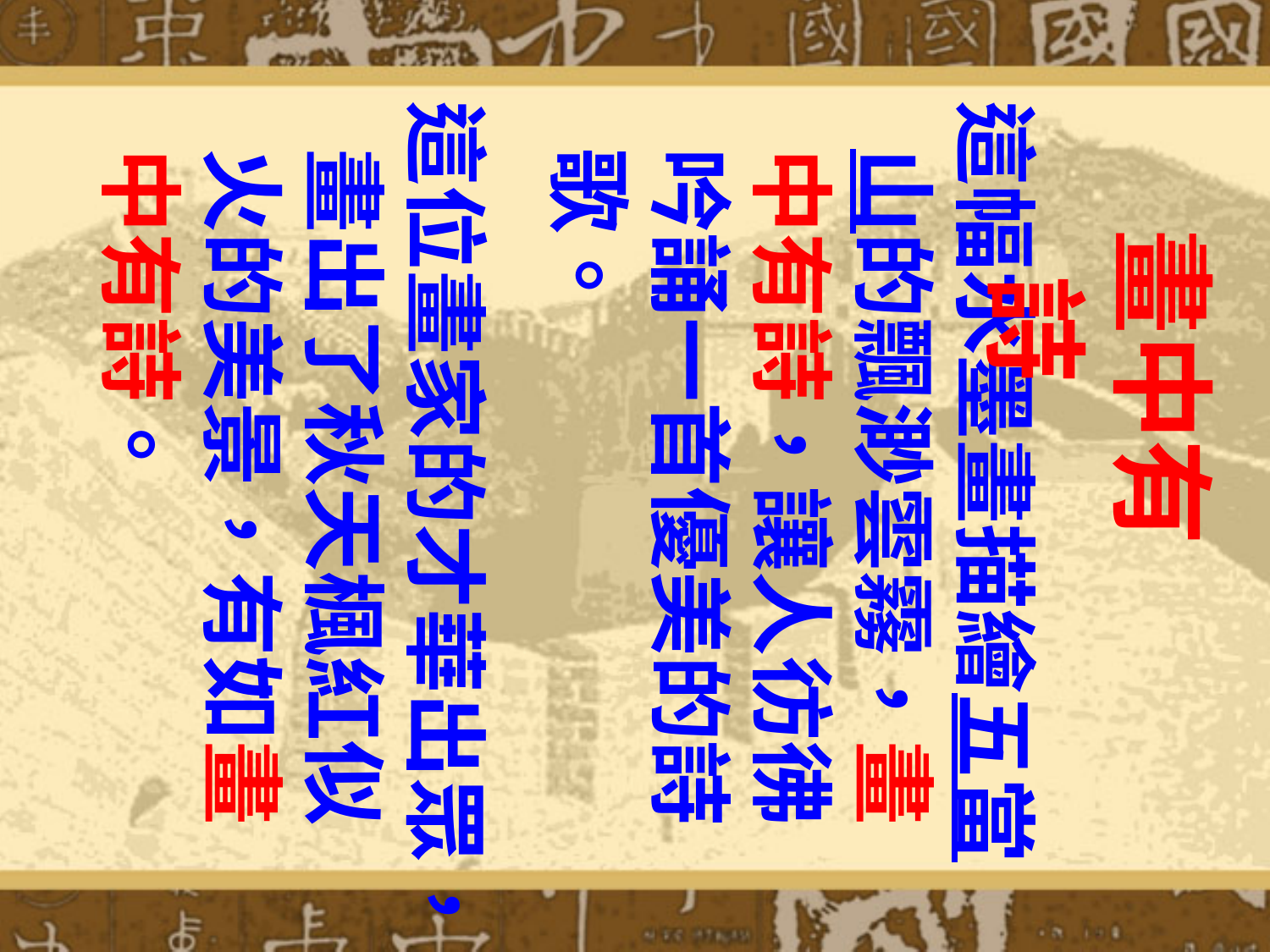

這位畫家的才華出眾，畫出了秋天楓紅似火的美景，有如畫中有詩。
這幅水墨畫描繪五當山的飄渺雲霧，畫中有詩，讓人彷彿吟誦一首優美的詩歌。
畫中有詩